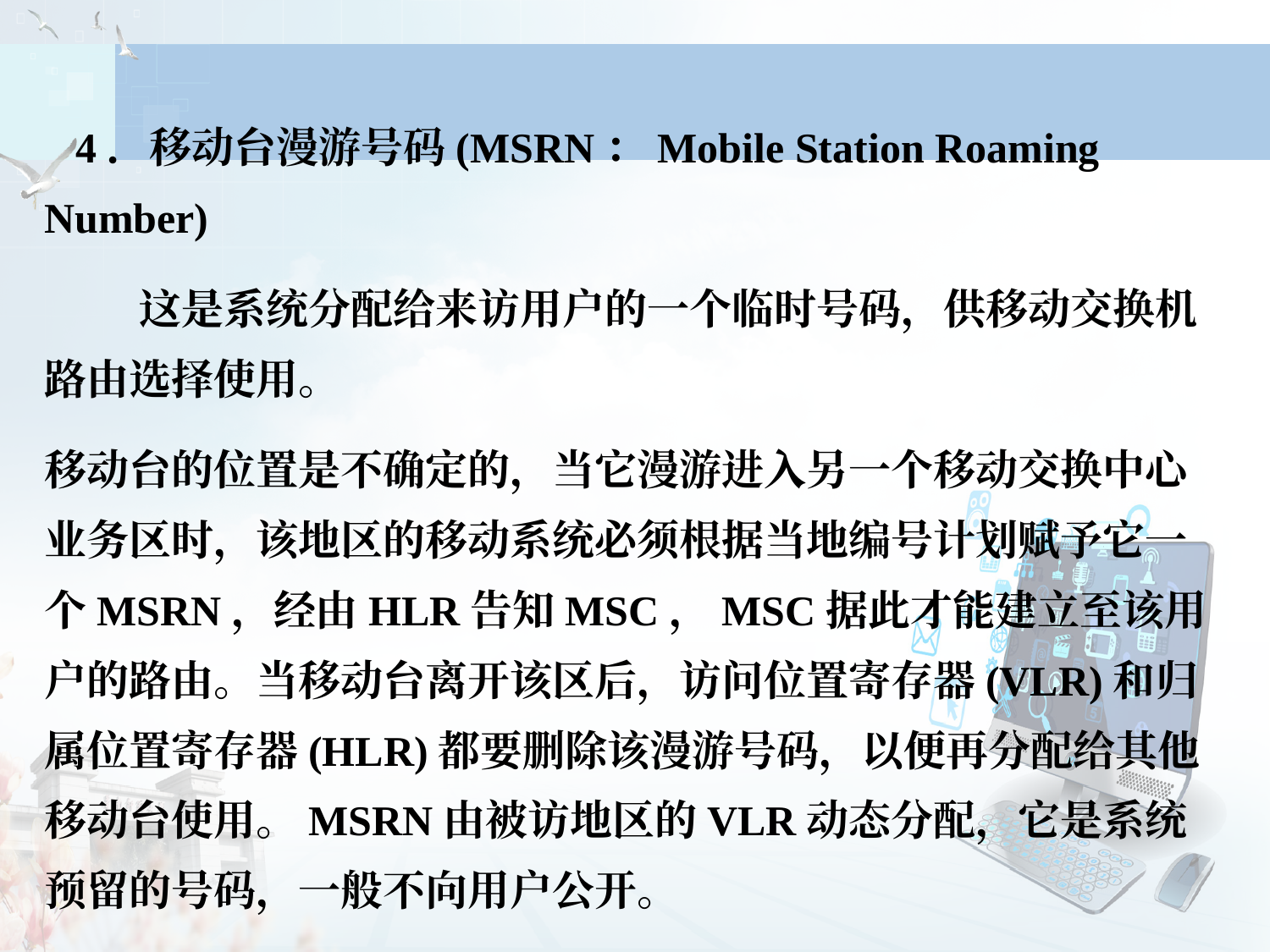

4．移动台漫游号码(MSRN：Mobile Station Roaming Number)
        这是系统分配给来访用户的一个临时号码，供移动交换机路由选择使用。
移动台的位置是不确定的，当它漫游进入另一个移动交换中心业务区时，该地区的移动系统必须根据当地编号计划赋予它一个MSRN，经由HLR告知MSC，MSC据此才能建立至该用户的路由。当移动台离开该区后，访问位置寄存器(VLR)和归属位置寄存器(HLR)都要删除该漫游号码，以便再分配给其他移动台使用。MSRN由被访地区的VLR动态分配，它是系统预留的号码，一般不向用户公开。